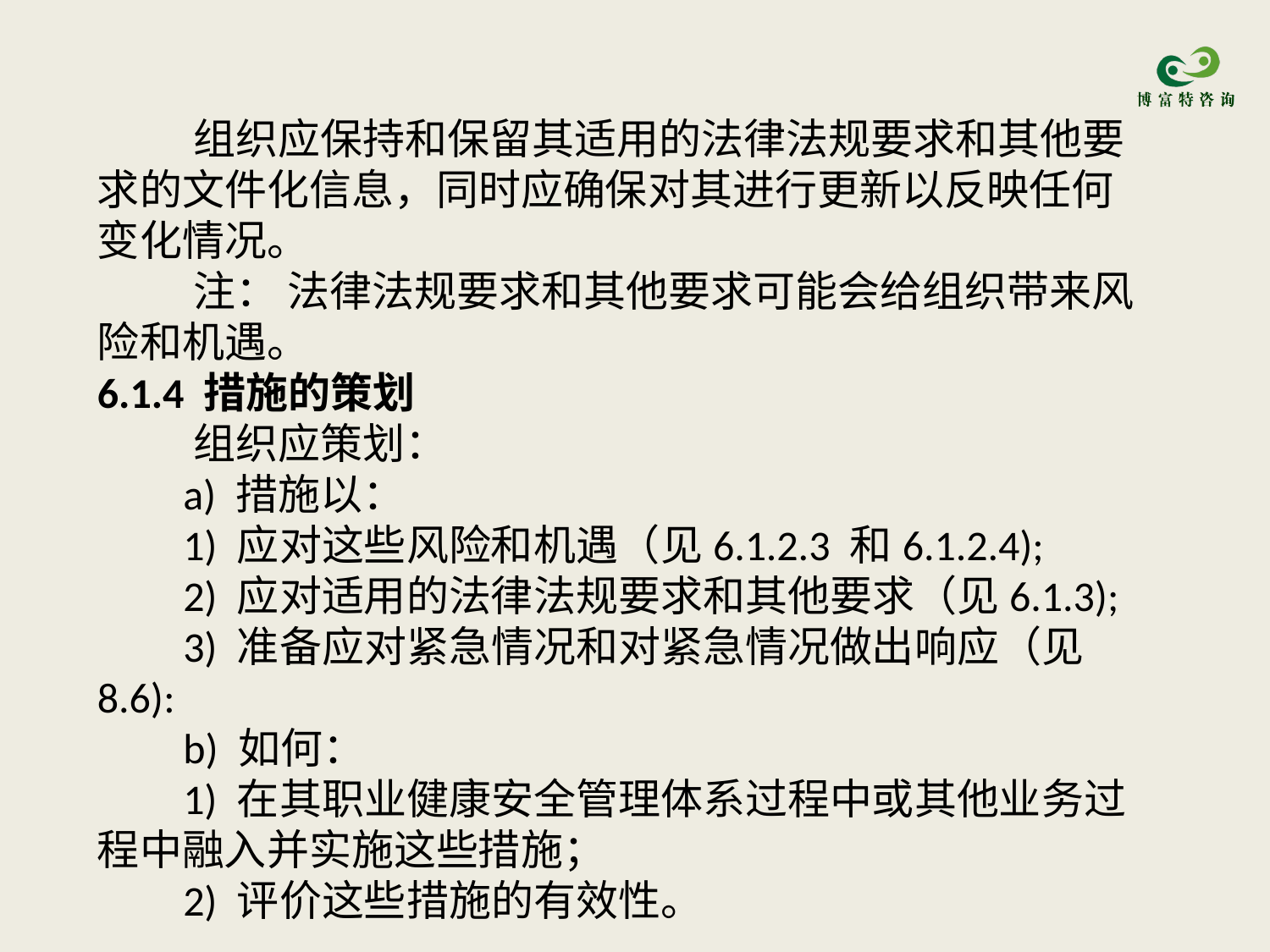

组织应保持和保留其适用的法律法规要求和其他要求的文件化信息，同时应确保对其进行更新以反映任何变化情况。
         注： 法律法规要求和其他要求可能会给组织带来风险和机遇。
6.1.4 措施的策划
         组织应策划：
         a) 措施以：
         1) 应对这些风险和机遇（见6.1.2.3 和6.1.2.4);
         2) 应对适用的法律法规要求和其他要求（见6.1.3);
         3) 准备应对紧急情况和对紧急情况做出响应（见8.6):
         b) 如何：
         1) 在其职业健康安全管理体系过程中或其他业务过程中融入并实施这些措施；
         2) 评价这些措施的有效性。